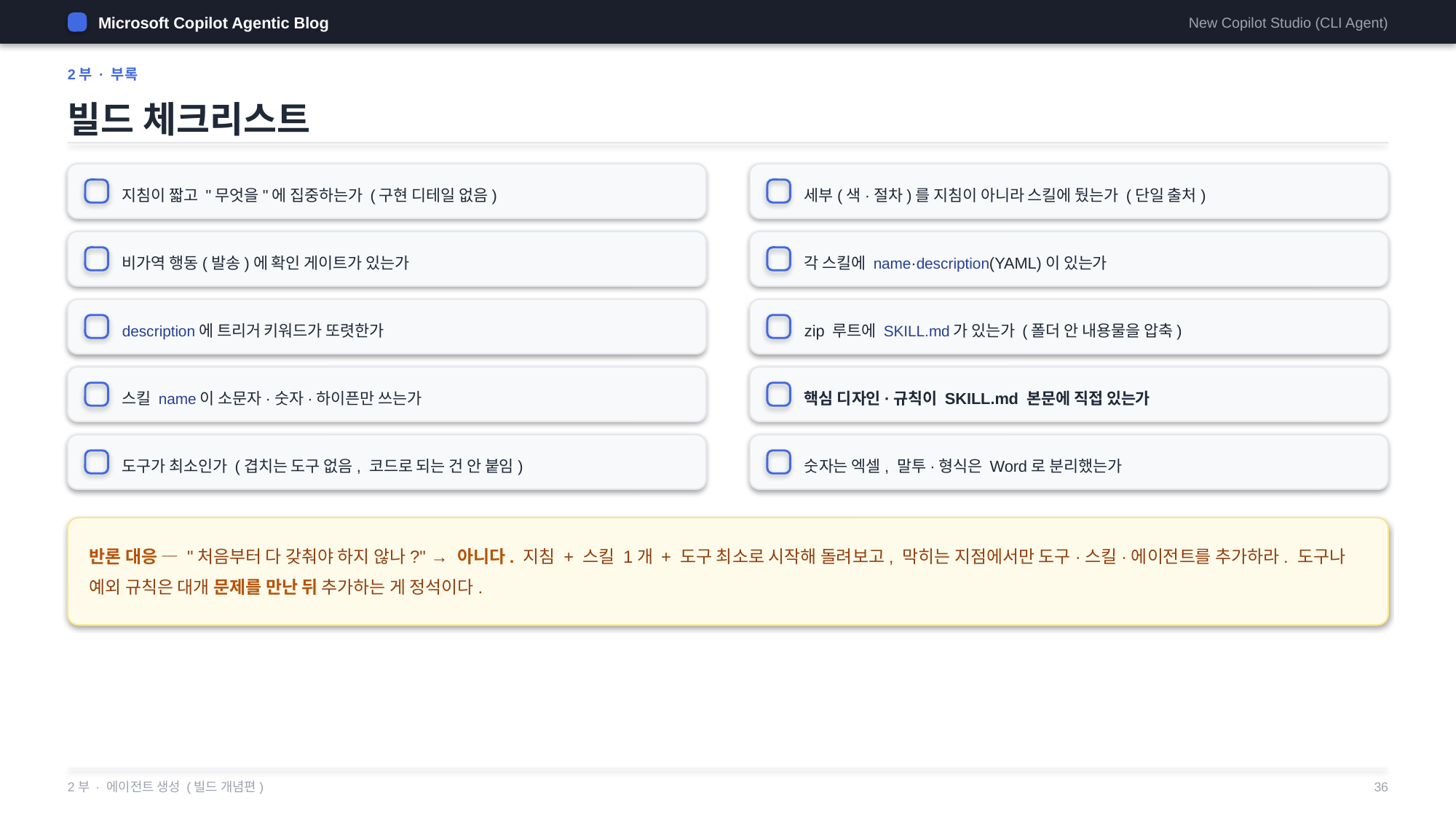

Microsoft Copilot Agentic Blog
New Copilot Studio (CLI Agent)

2부 · 부록
빌드 체크리스트

지침이 짧고 "무엇을"에 집중하는가 (구현 디테일 없음)
세부(색·절차)를 지침이 아니라 스킬에 뒀는가 (단일 출처)

비가역 행동(발송)에 확인 게이트가 있는가
각 스킬에 name·description(YAML)이 있는가

description에 트리거 키워드가 또렷한가
zip 루트에 SKILL.md가 있는가 (폴더 안 내용물을 압축)

스킬 name이 소문자·숫자·하이픈만 쓰는가
핵심 디자인·규칙이 SKILL.md 본문에 직접 있는가

도구가 최소인가 (겹치는 도구 없음, 코드로 되는 건 안 붙임)
숫자는 엑셀, 말투·형식은 Word로 분리했는가

반론 대응 — "처음부터 다 갖춰야 하지 않나?" → 아니다. 지침 + 스킬 1개 + 도구 최소로 시작해 돌려보고, 막히는 지점에서만 도구·스킬·에이전트를 추가하라. 도구나 예외 규칙은 대개 문제를 만난 뒤 추가하는 게 정석이다.

2부 · 에이전트 생성 (빌드 개념편)
36